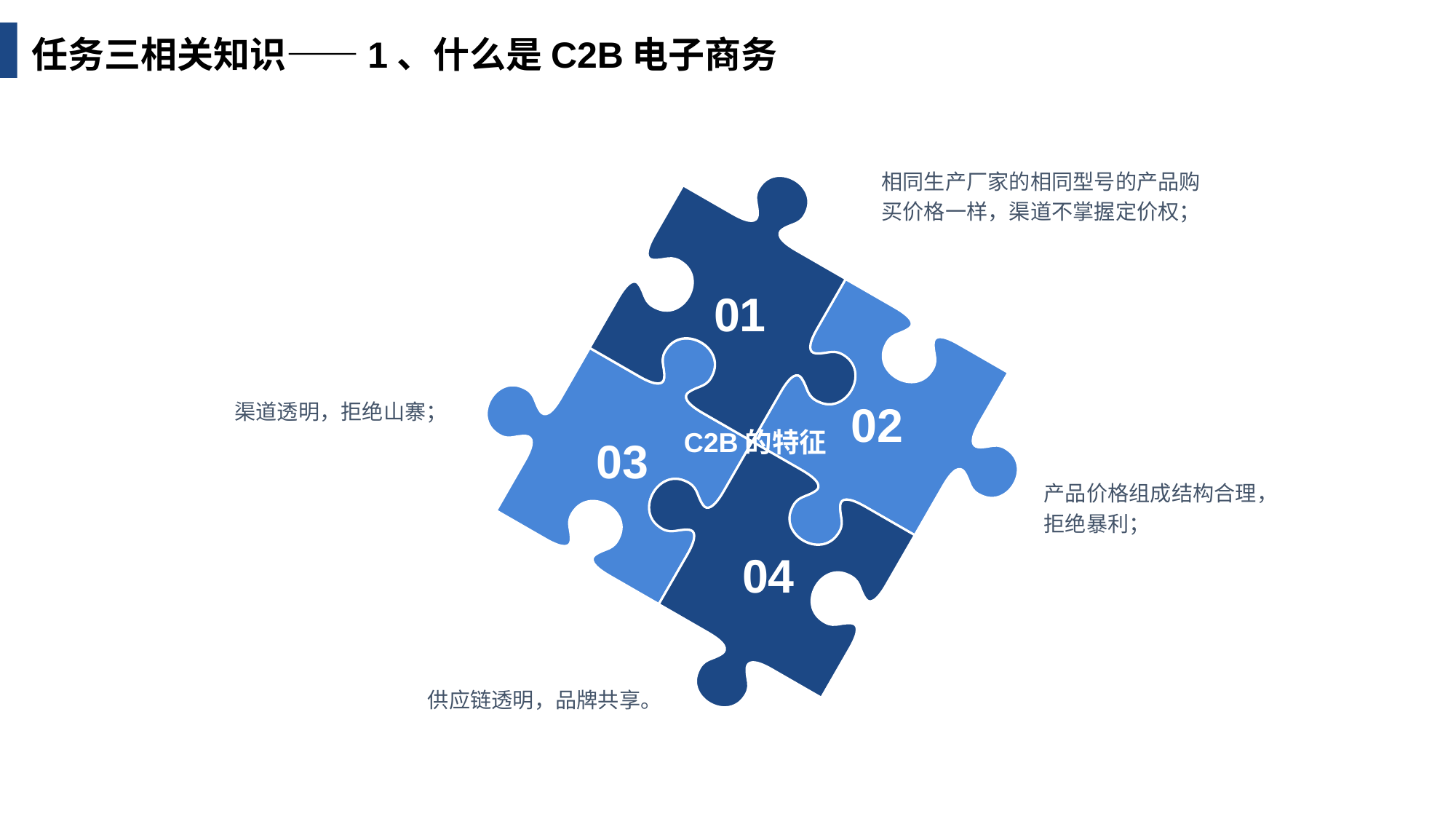

任务三相关知识——1、什么是C2B电子商务
相同生产厂家的相同型号的产品购买价格一样，渠道不掌握定价权；

01

渠道透明，拒绝山寨；
02
C2B的特征
03

产品价格组成结构合理，拒绝暴利；
04
供应链透明，品牌共享。